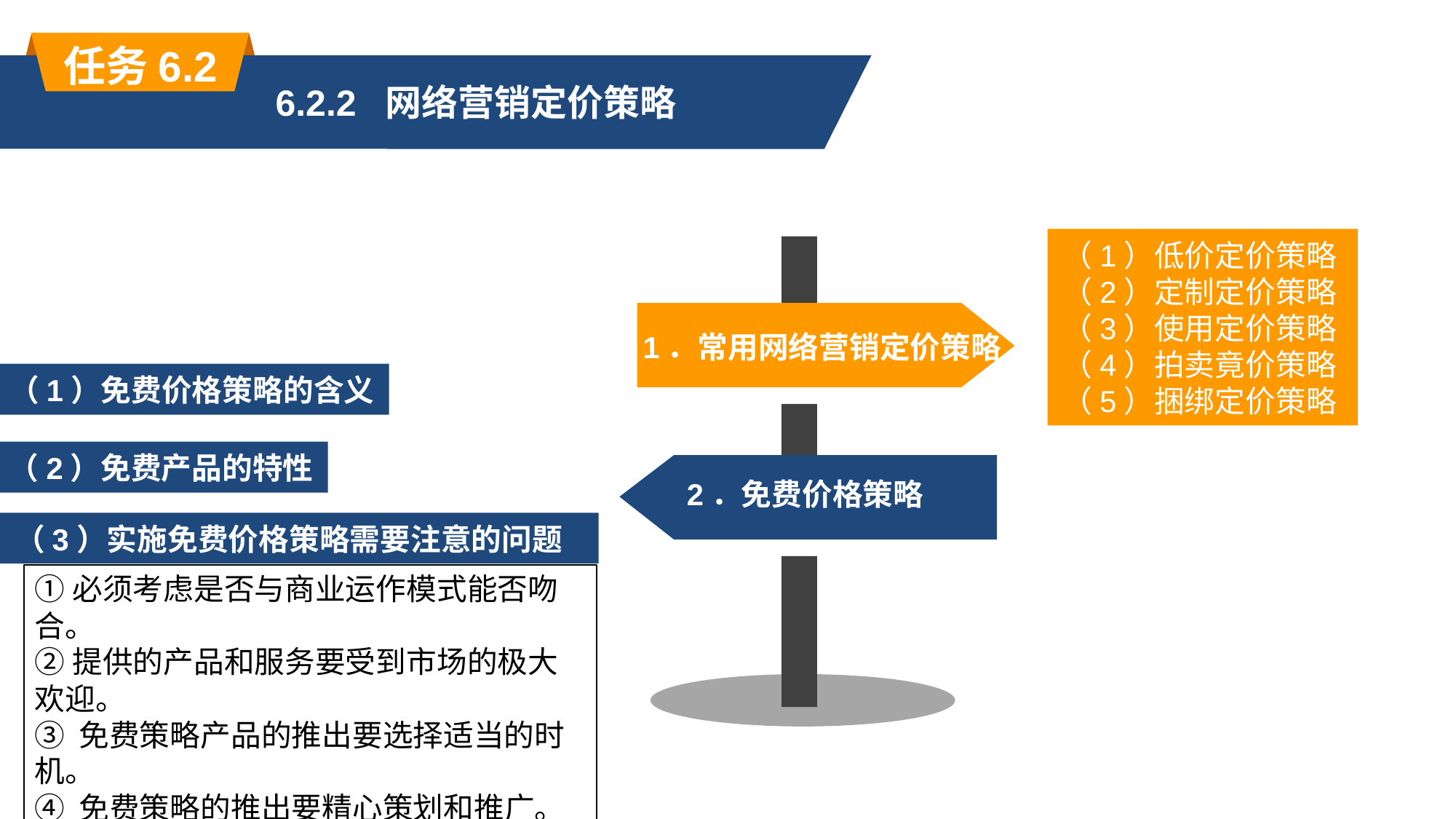

任务6.2

6.2.2  网络营销定价策略
（1）低价定价策略
（2）定制定价策略
（3）使用定价策略
（4）拍卖竟价策略
（5）捆绑定价策略

1．常用网络营销定价策略
（1）免费价格策略的含义
（2）免费产品的特性
2．免费价格策略
（3）实施免费价格策略需要注意的问题
①必须考虑是否与商业运作模式能否吻合。
②提供的产品和服务要受到市场的极大欢迎。
③ 免费策略产品的推出要选择适当的时机。
④ 免费策略的推出要精心策划和推广。